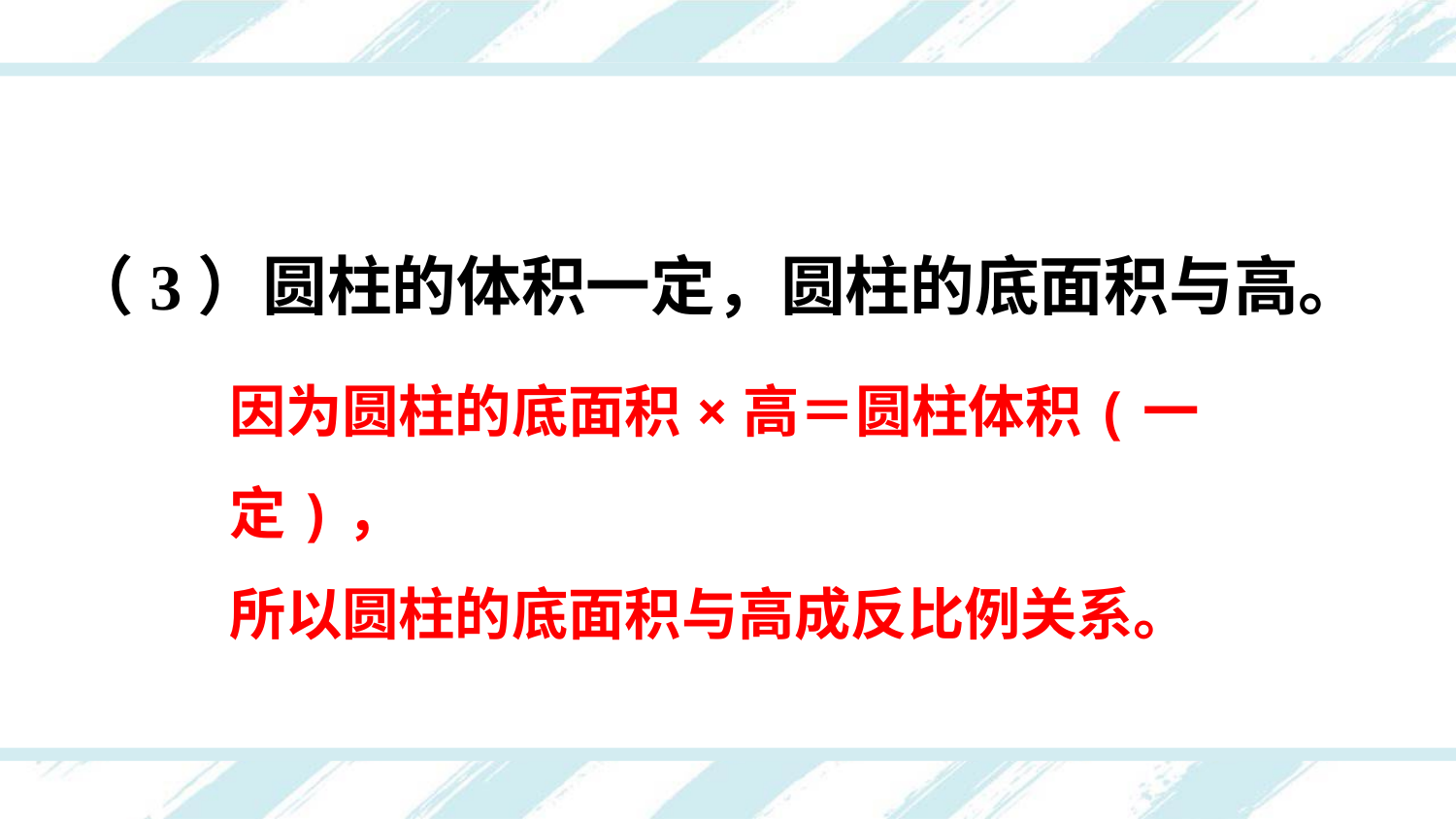

（3）圆柱的体积一定，圆柱的底面积与高。
因为圆柱的底面积×高＝圆柱体积(一定)，
所以圆柱的底面积与高成反比例关系。